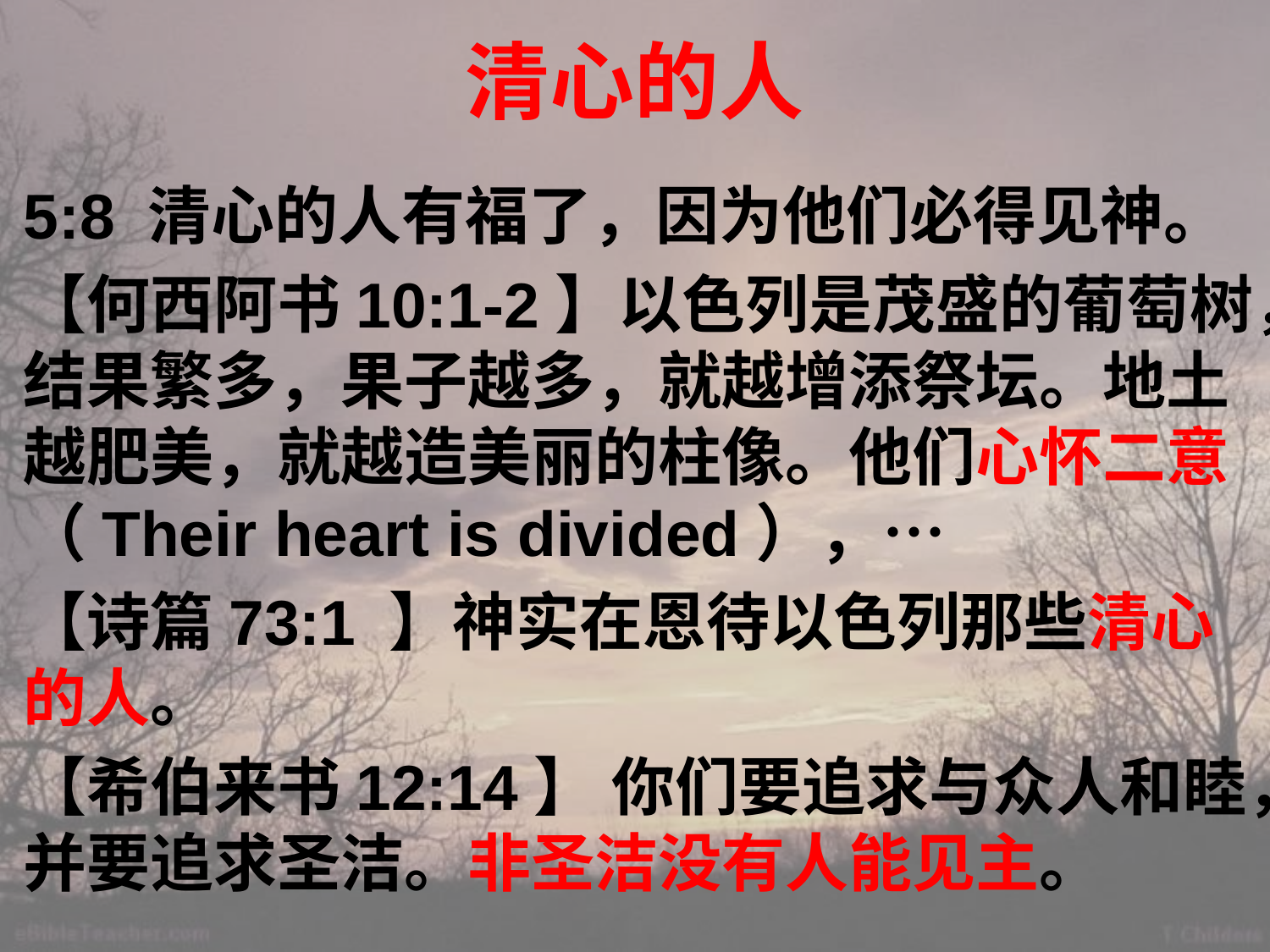

# 清心的人
5:8 清心的人有福了，因为他们必得见神。
【何西阿书10:1-2】以色列是茂盛的葡萄树，结果繁多，果子越多，就越增添祭坛。地土越肥美，就越造美丽的柱像。他们心怀二意（Their heart is divided），…
【诗篇73:1 】神实在恩待以色列那些清心的人。
【希伯来书12:14】 你们要追求与众人和睦，并要追求圣洁。非圣洁没有人能见主。